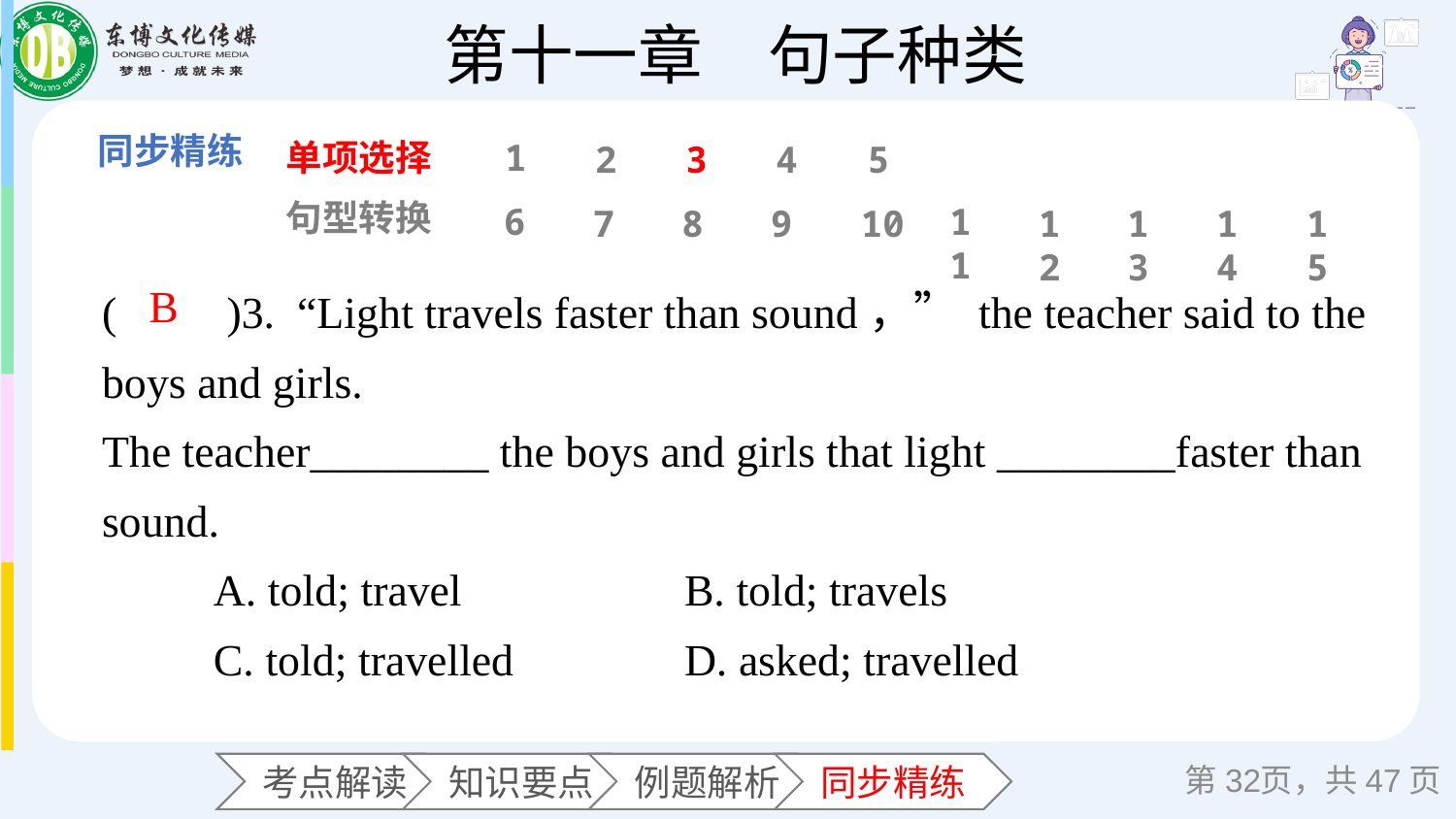

单项选择
1
2
3
4
5
句型转换
6
11
7
8
9
10
12
13
14
15
(　　)3.  “Light travels faster than sound，” the teacher said to the boys and girls.
The teacher________ the boys and girls that light ________faster than sound.
          A. told; travel           	B. told; travels
          C. told; travelled            	D. asked; travelled
B
第32页，共47页